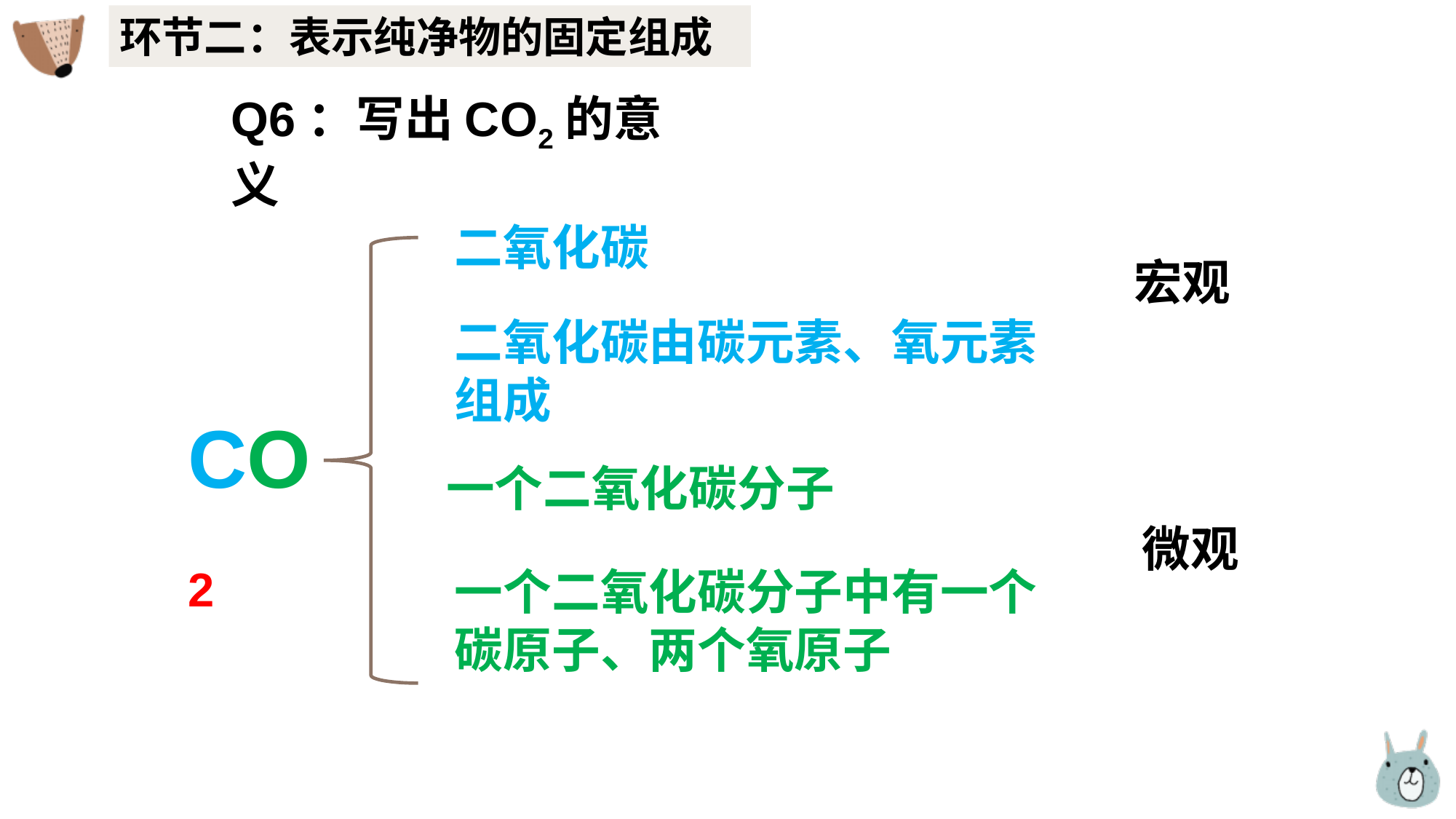

环节二：表示纯净物的固定组成
Q6：写出CO2的意义
二氧化碳

宏观
二氧化碳由碳元素、氧元素组成
CO2
一个二氧化碳分子
微观
一个二氧化碳分子中有一个碳原子、两个氧原子